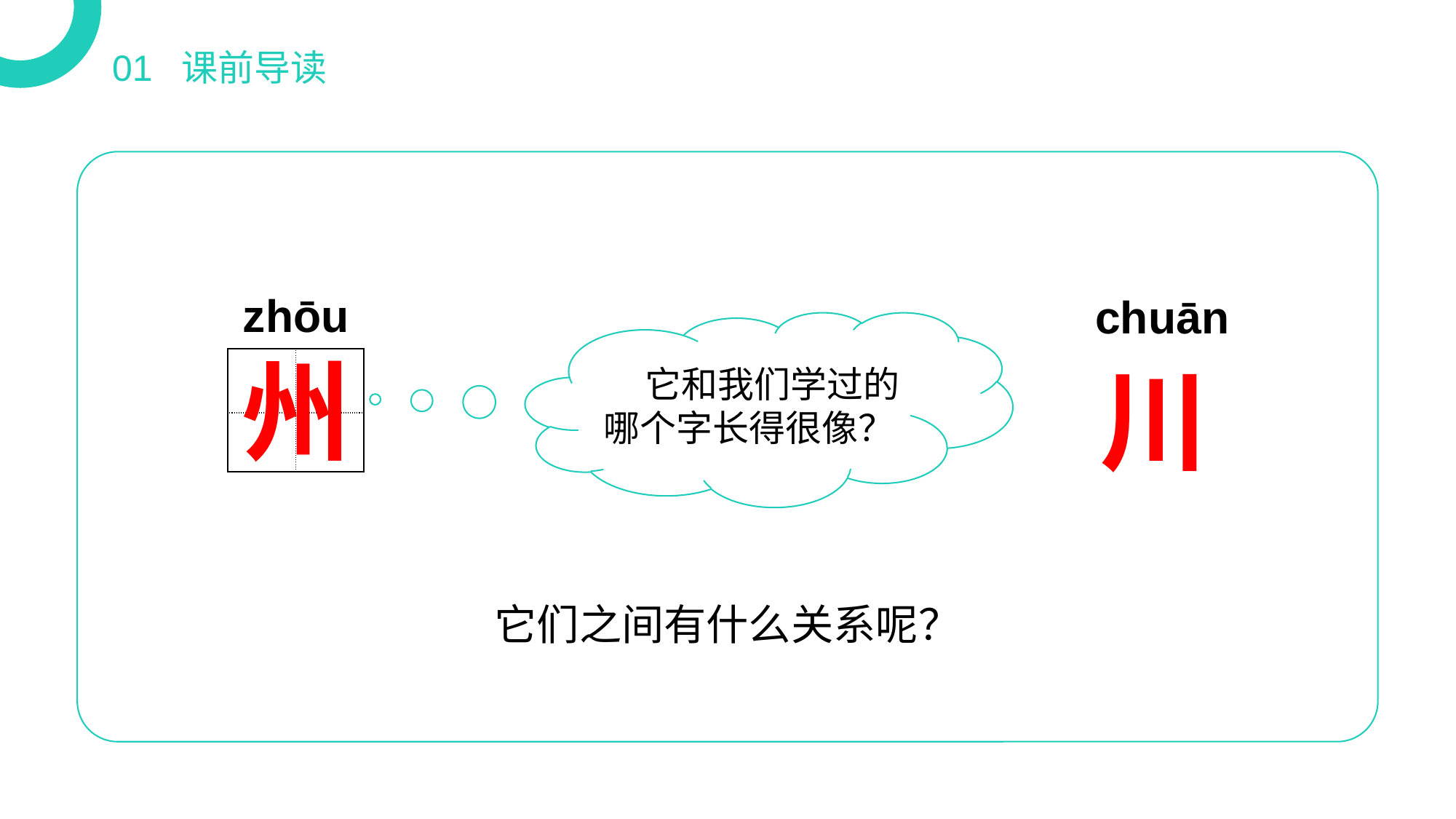

01  课前导读
 zhōu
 chuān
    它和我们学过的哪个字长得很像？
州
川
|  |  |
| --- | --- |
|  |  |
它们之间有什么关系呢？